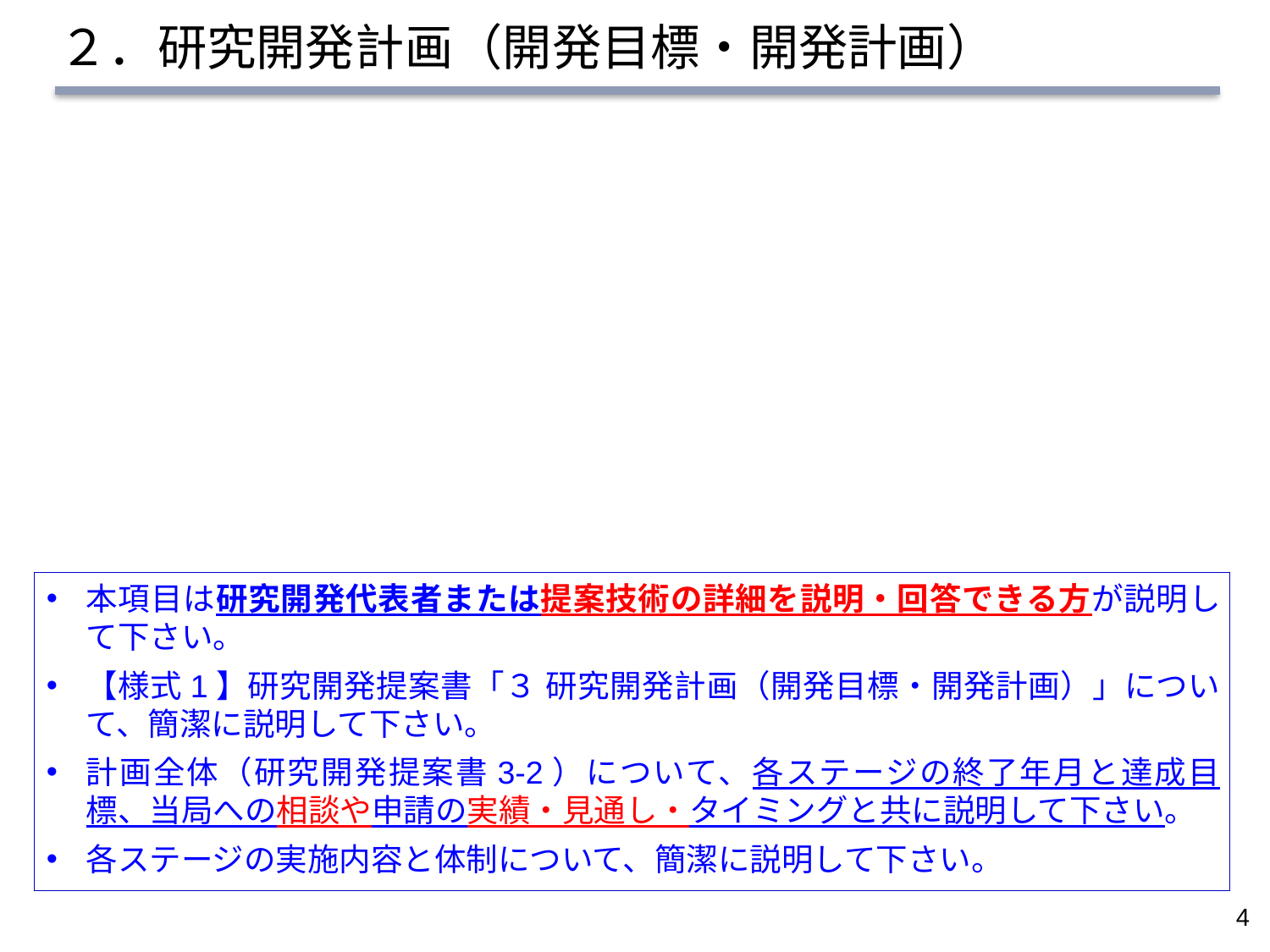

# ２．研究開発計画（開発目標・開発計画）
本項目は研究開発代表者または提案技術の詳細を説明・回答できる方が説明して下さい。
【様式1】研究開発提案書「３ 研究開発計画（開発目標・開発計画）」について、簡潔に説明して下さい。
計画全体（研究開発提案書3-2）について、各ステージの終了年月と達成目標、当局への相談や申請の実績・見通し・タイミングと共に説明して下さい。
各ステージの実施内容と体制について、簡潔に説明して下さい。
4